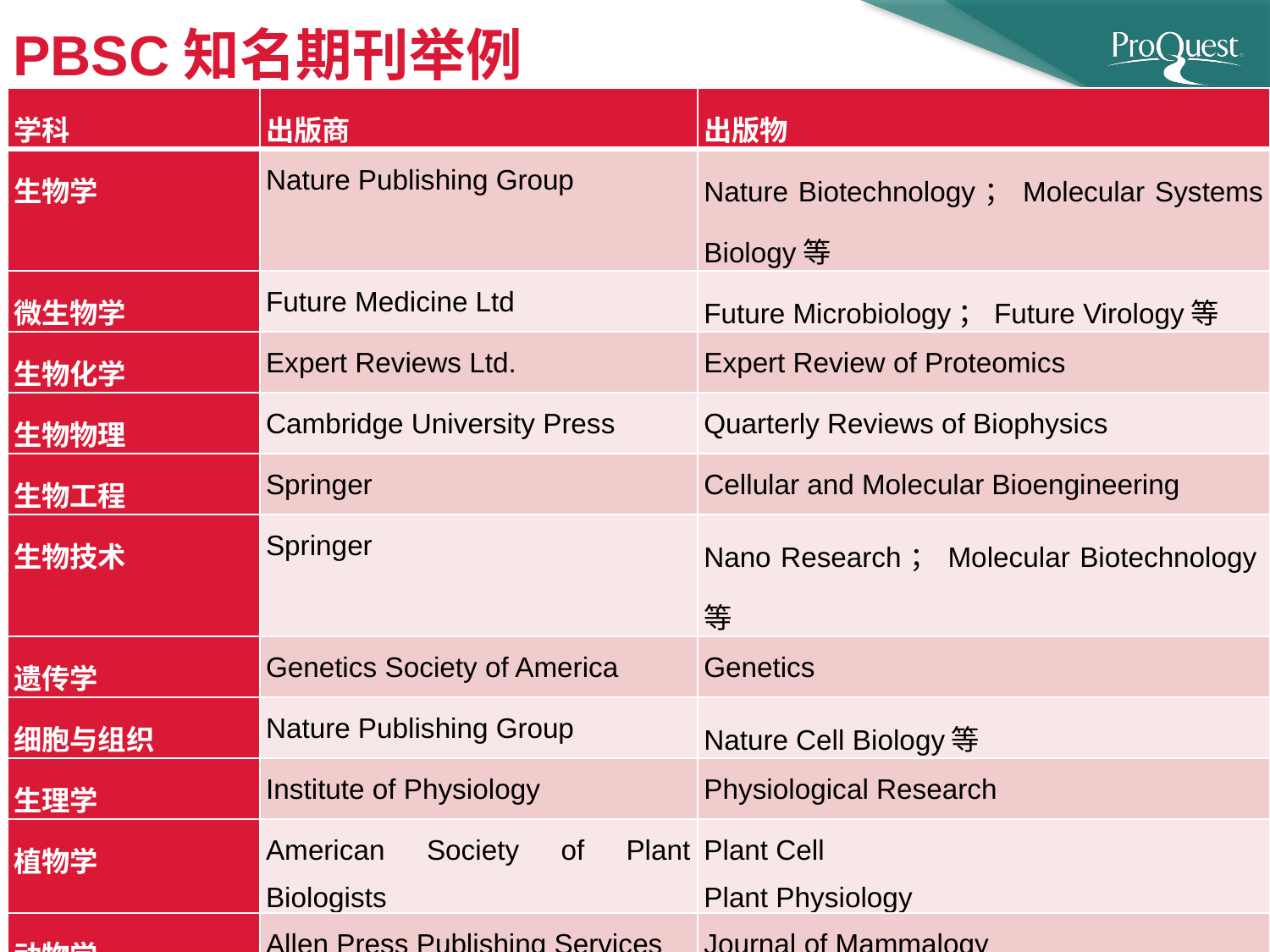

# PBSC知名期刊举例
| 学科 | 出版商 | 出版物 |
| --- | --- | --- |
| 生物学 | Nature Publishing Group | Nature Biotechnology；Molecular Systems Biology等 |
| 微生物学 | Future Medicine Ltd | Future Microbiology；Future Virology等 |
| 生物化学 | Expert Reviews Ltd. | Expert Review of Proteomics |
| 生物物理 | Cambridge University Press | Quarterly Reviews of Biophysics |
| 生物工程 | Springer | Cellular and Molecular Bioengineering |
| 生物技术 | Springer | Nano Research；Molecular Biotechnology等 |
| 遗传学 | Genetics Society of America | Genetics |
| 细胞与组织 | Nature Publishing Group | Nature Cell Biology等 |
| 生理学 | Institute of Physiology | Physiological Research |
| 植物学 | American Society of Plant Biologists | Plant Cell Plant Physiology |
| 动物学 | Allen Press Publishing Services | Journal of Mammalogy |
| 昆虫学 | American Entomological Society | American Entomological Society. Transactions of the American Entomological Society |
| 农业-粮食生产 | Allen Press Publishing Services | Weed Science；Weed Technology等 |
| 农业-家禽牲畜 | American Society of Animal Science | Journal of Animal Science |